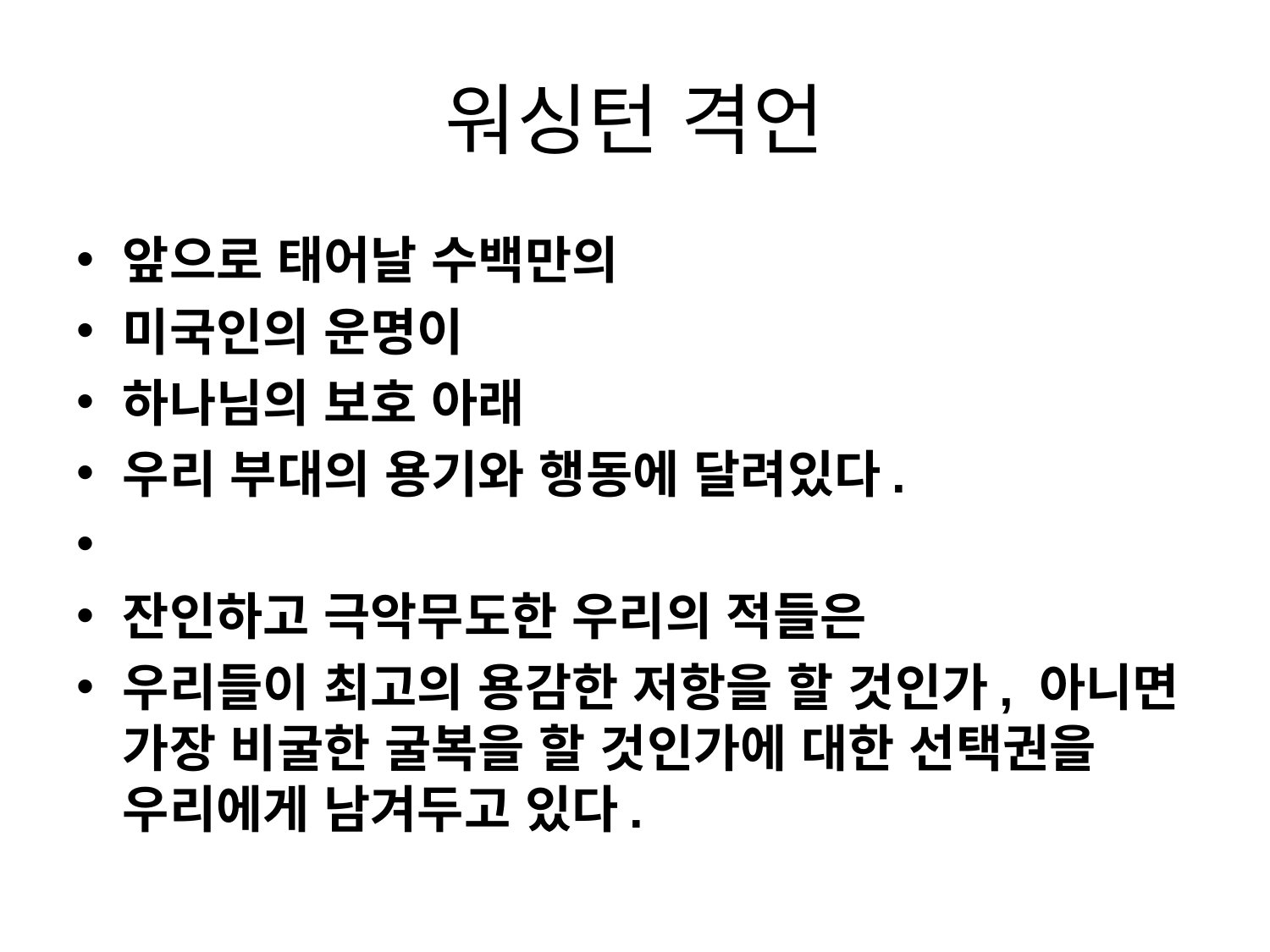

# 워싱턴 격언
앞으로 태어날 수백만의
미국인의 운명이
하나님의 보호 아래
우리 부대의 용기와 행동에 달려있다.

잔인하고 극악무도한 우리의 적들은
우리들이 최고의 용감한 저항을 할 것인가, 아니면 가장 비굴한 굴복을 할 것인가에 대한 선택권을 우리에게 남겨두고 있다.